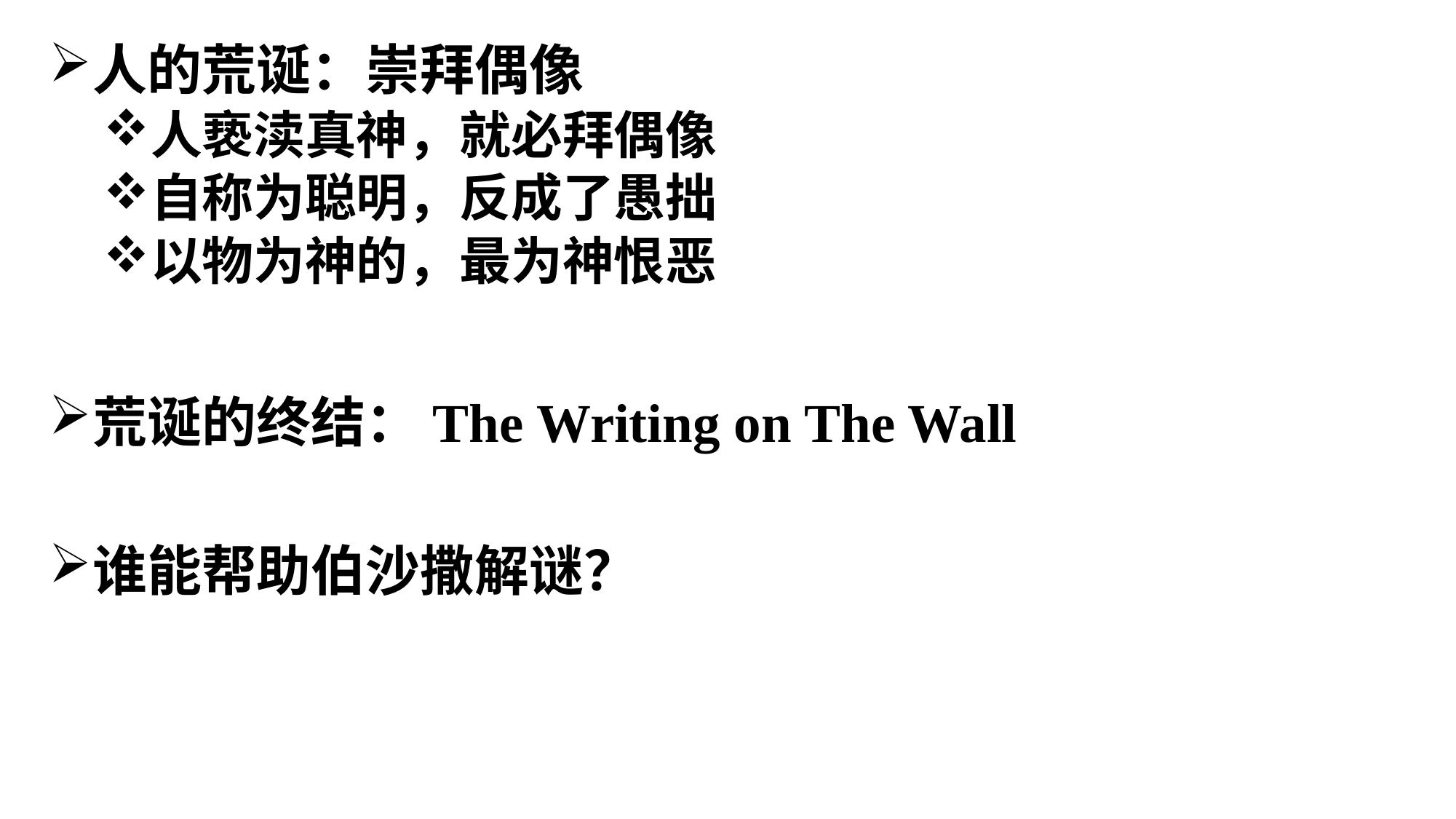

人的荒诞：崇拜偶像
人亵渎真神，就必拜偶像
自称为聪明，反成了愚拙
以物为神的，最为神恨恶

荒诞的终结：The Writing on The Wall

谁能帮助伯沙撒解谜？